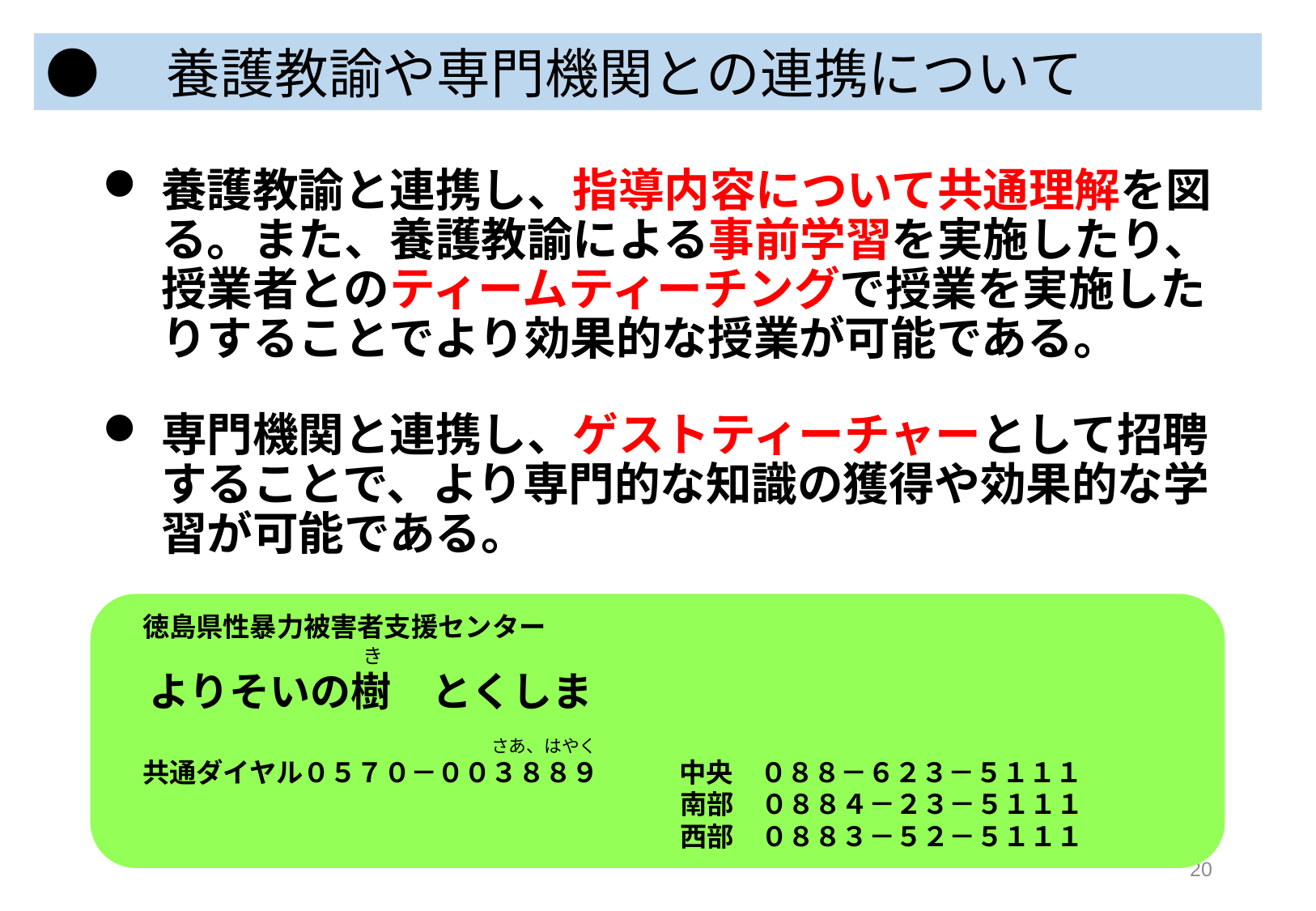

●　養護教諭や専門機関との連携について
養護教諭と連携し、指導内容について共通理解を図る。また、養護教諭による事前学習を実施したり、授業者とのティームティーチングで授業を実施したりすることでより効果的な授業が可能である。

専門機関と連携し、ゲストティーチャーとして招聘することで、より専門的な知識の獲得や効果的な学習が可能である。
　徳島県性暴力被害者支援センター

　よりそいの樹　とくしま

　共通ダイヤル０５７０－００３８８９　　　中央　０８８－６２３－５１１１
　　　　　　　　　　　　　　　　　　　　　南部　０８８４－２３－５１１１
　　　　　　　　　　　　　　　　　　　　　西部　０８８３－５２－５１１１
き
さあ、はやく
20